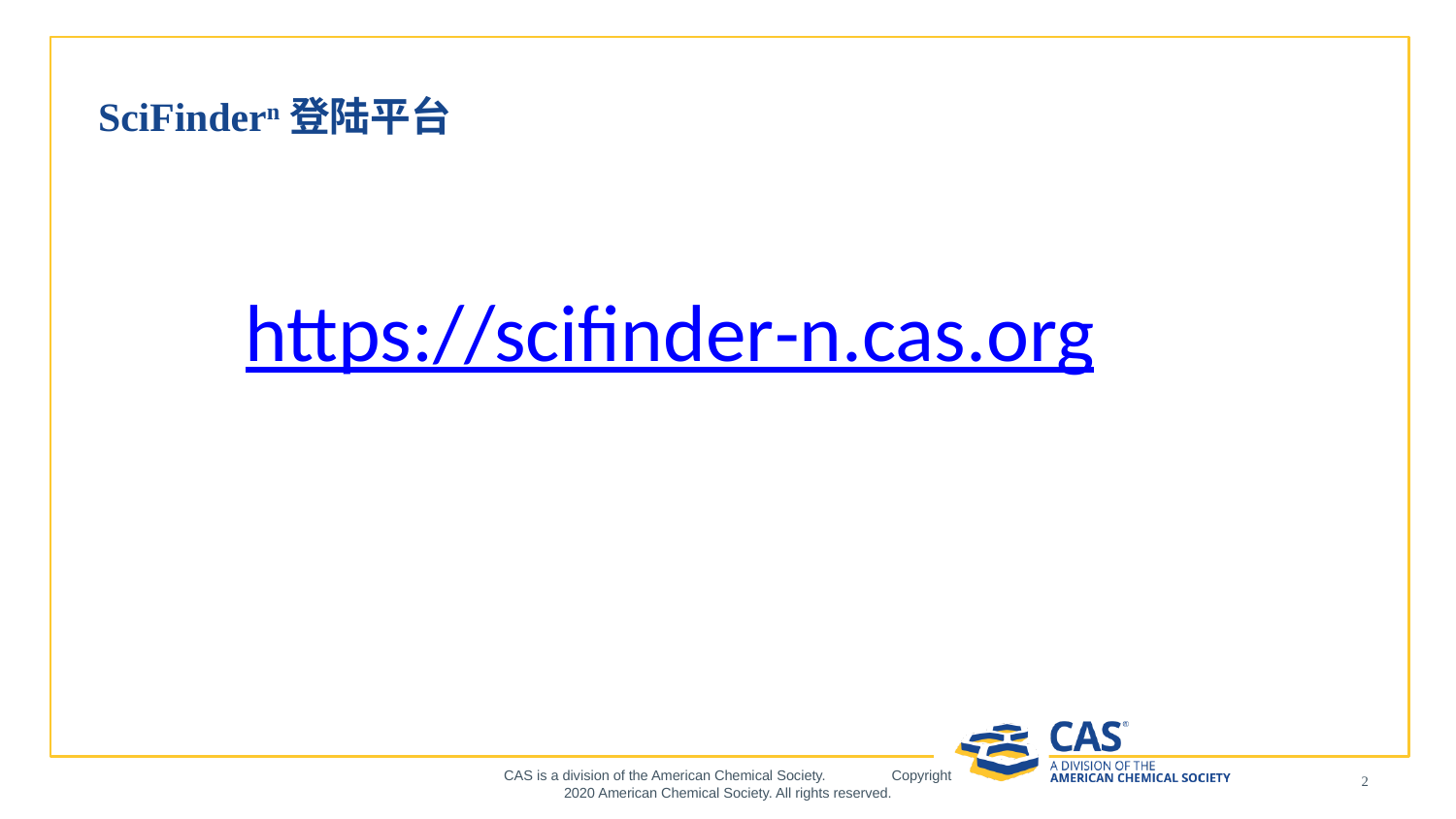

# SciFindern登陆平台
https://scifinder-n.cas.org

2
CAS is a division of the American Chemical Society.                 Copyright 2020 American Chemical Society. All rights reserved.